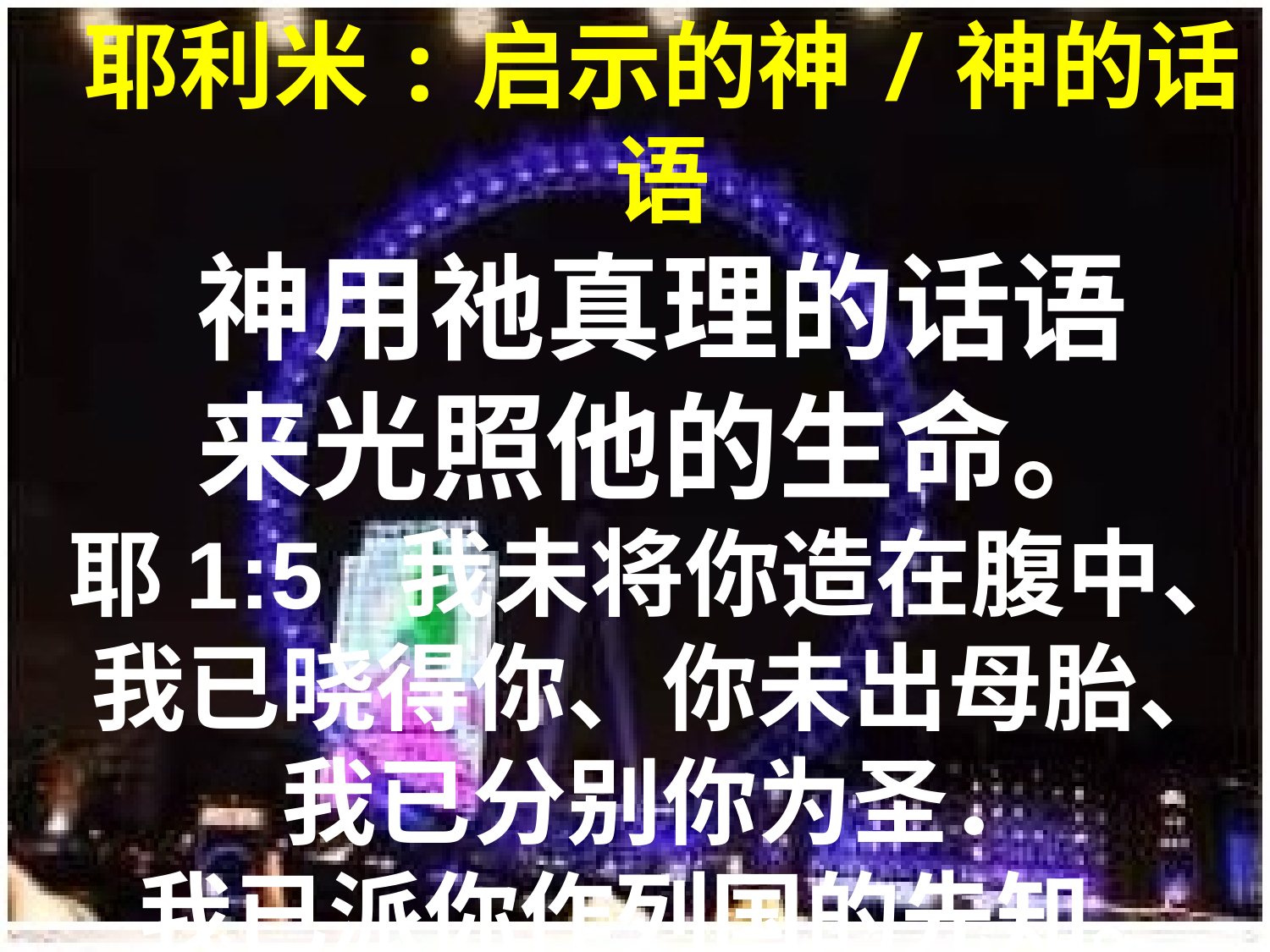

耶利米:启示的神/神的话语
神用祂真理的话语
来光照他的生命。
耶1:5  我未将你造在腹中、我已晓得你、你未出母胎、我已分别你为圣．
我已派你作列国的先知。